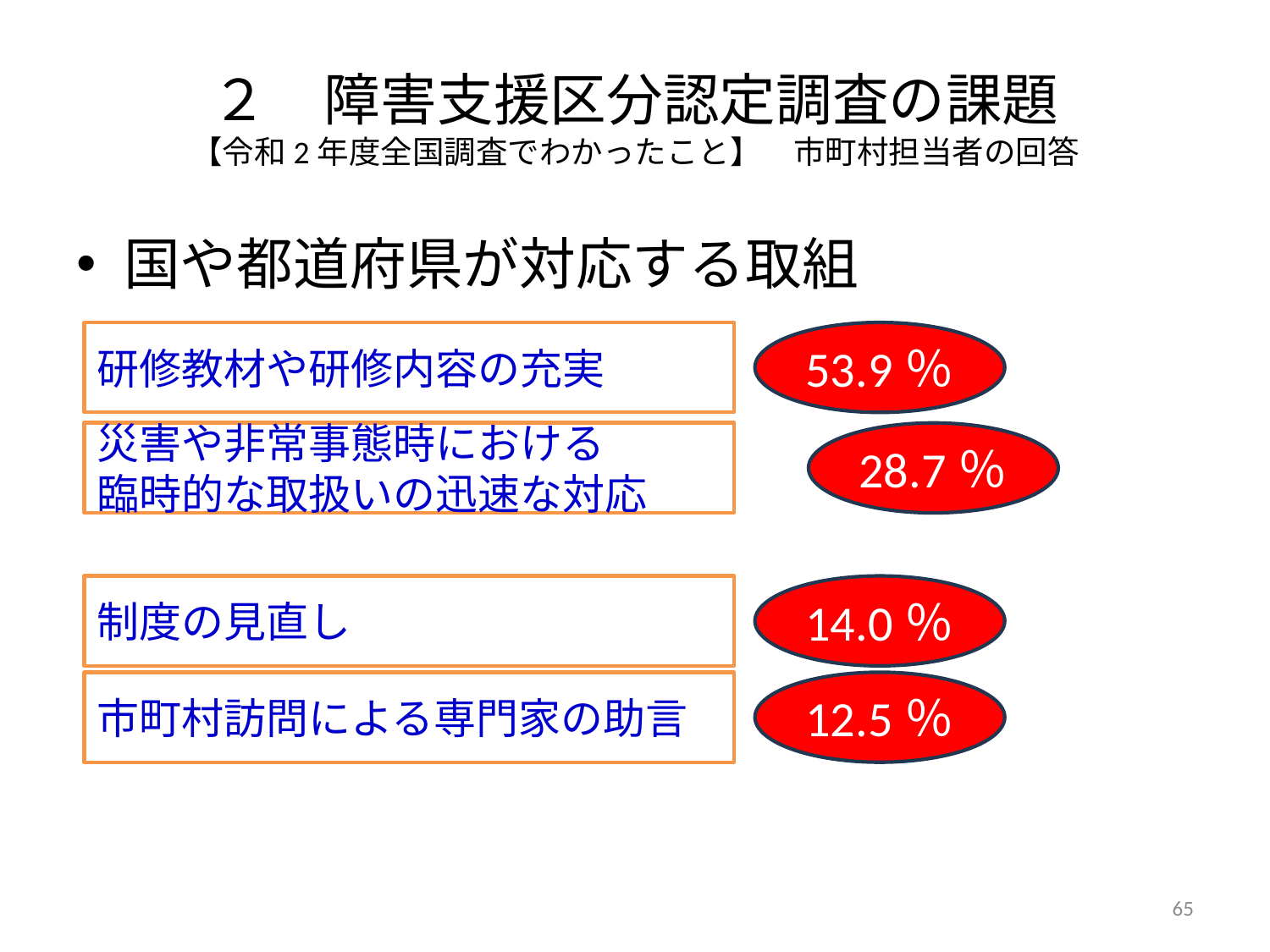

# ２　障害支援区分認定調査の課題 【令和2年度全国調査でわかったこと】　市町村担当者の回答
国や都道府県が対応する取組
研修教材や研修内容の充実
53.9％
災害や非常事態時における
臨時的な取扱いの迅速な対応
28.7％
制度の見直し
14.0％
市町村訪問による専門家の助言
12.5％
65